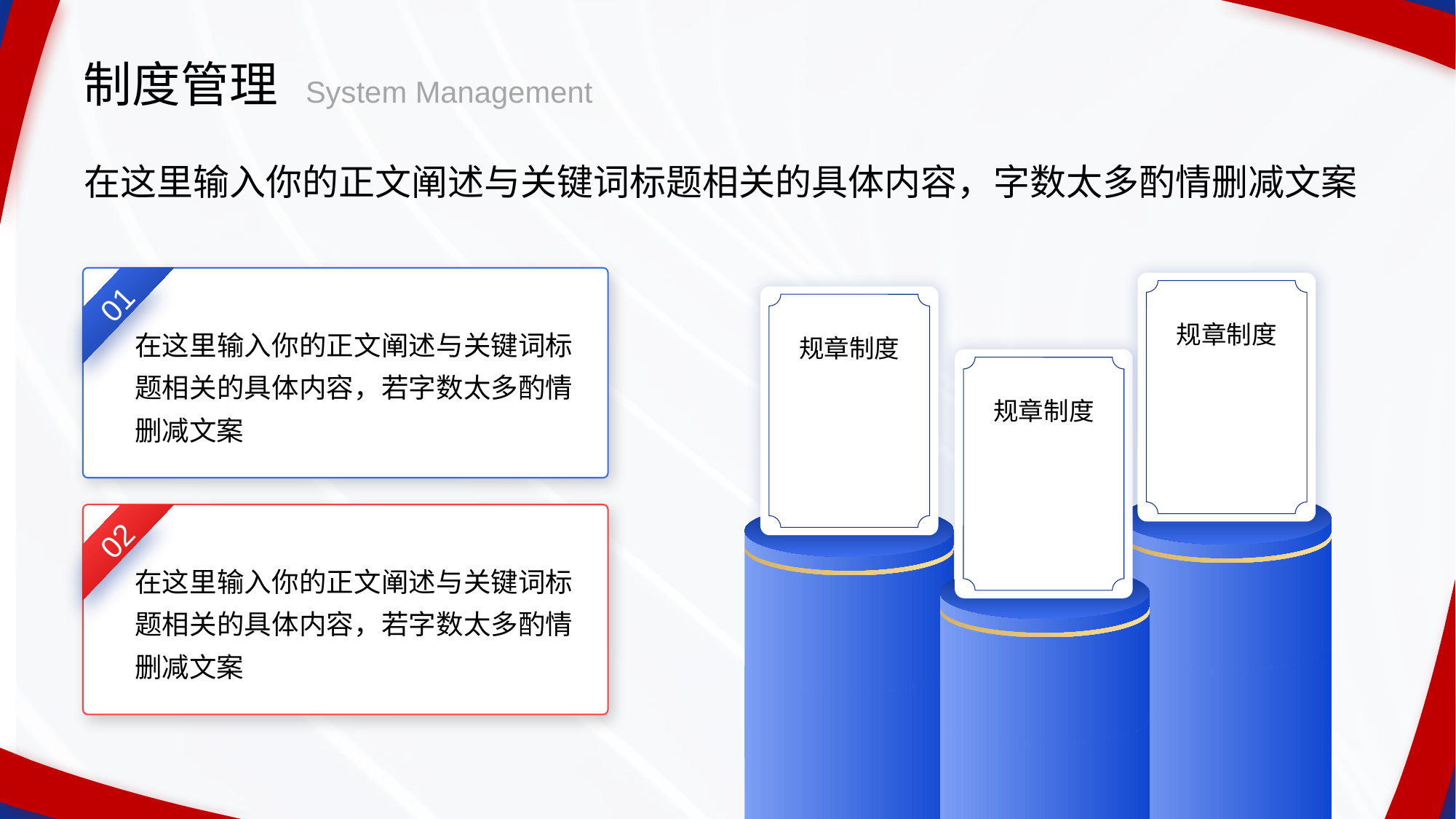

制度管理
System Management
在这里输入你的正文阐述与关键词标题相关的具体内容，字数太多酌情删减文案

01

在这里输入你的正文阐述与关键词标题相关的具体内容，若字数太多酌情删减文案
规章制度
规章制度

规章制度

02

在这里输入你的正文阐述与关键词标题相关的具体内容，若字数太多酌情删减文案